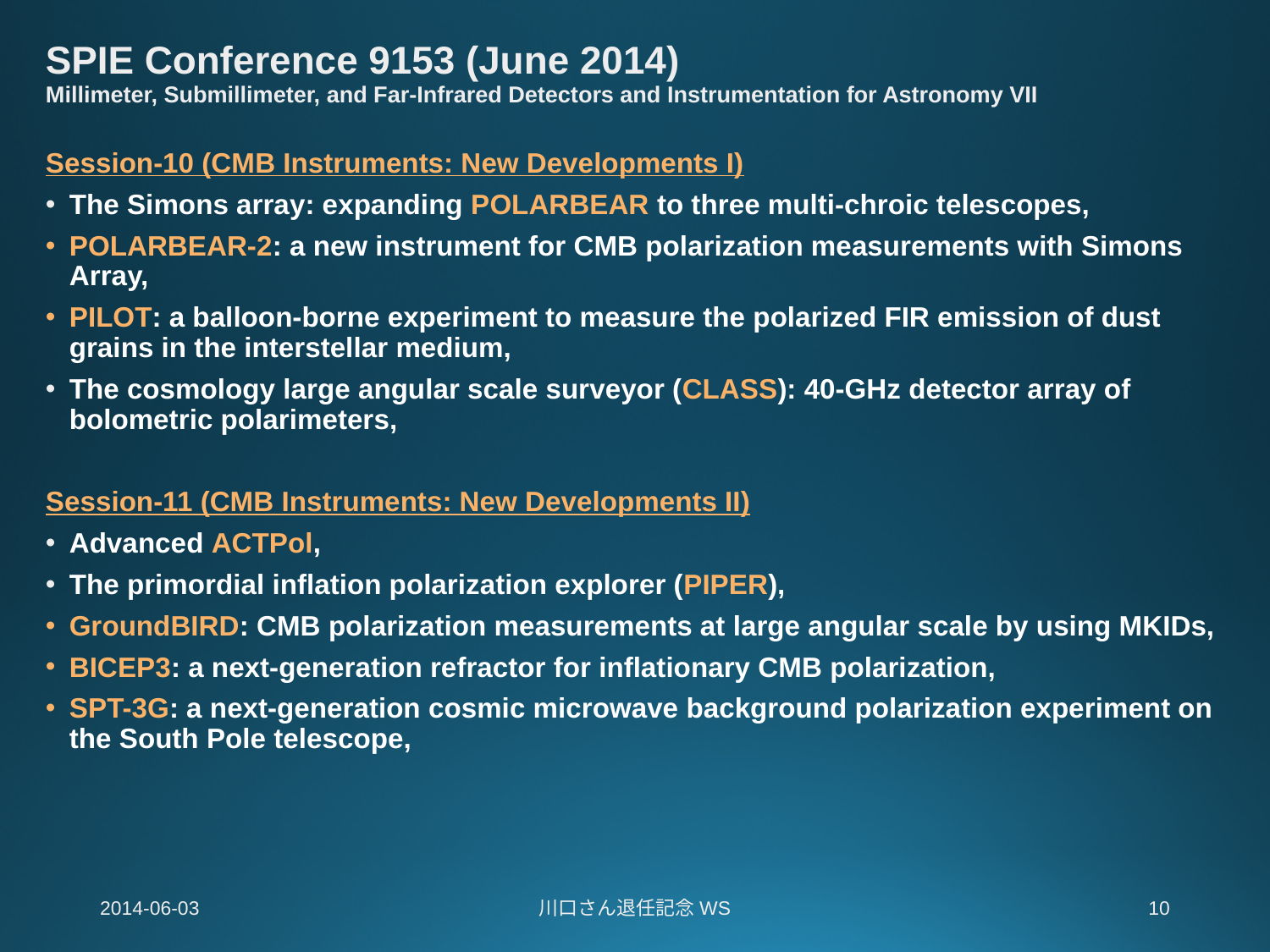

# SPIE Conference 9153 (June 2014) Millimeter, Submillimeter, and Far-Infrared Detectors and Instrumentation for Astronomy VII
Session-10 (CMB Instruments: New Developments I)
The Simons array: expanding POLARBEAR to three multi-chroic telescopes,
POLARBEAR-2: a new instrument for CMB polarization measurements with Simons Array,
PILOT: a balloon-borne experiment to measure the polarized FIR emission of dust grains in the interstellar medium,
The cosmology large angular scale surveyor (CLASS): 40-GHz detector array of bolometric polarimeters,

Session-11 (CMB Instruments: New Developments II)
Advanced ACTPol,
The primordial inflation polarization explorer (PIPER),
GroundBIRD: CMB polarization measurements at large angular scale by using MKIDs,
BICEP3: a next-generation refractor for inflationary CMB polarization,
SPT-3G: a next-generation cosmic microwave background polarization experiment on the South Pole telescope,

2014-06-03
川口さん退任記念WS
10